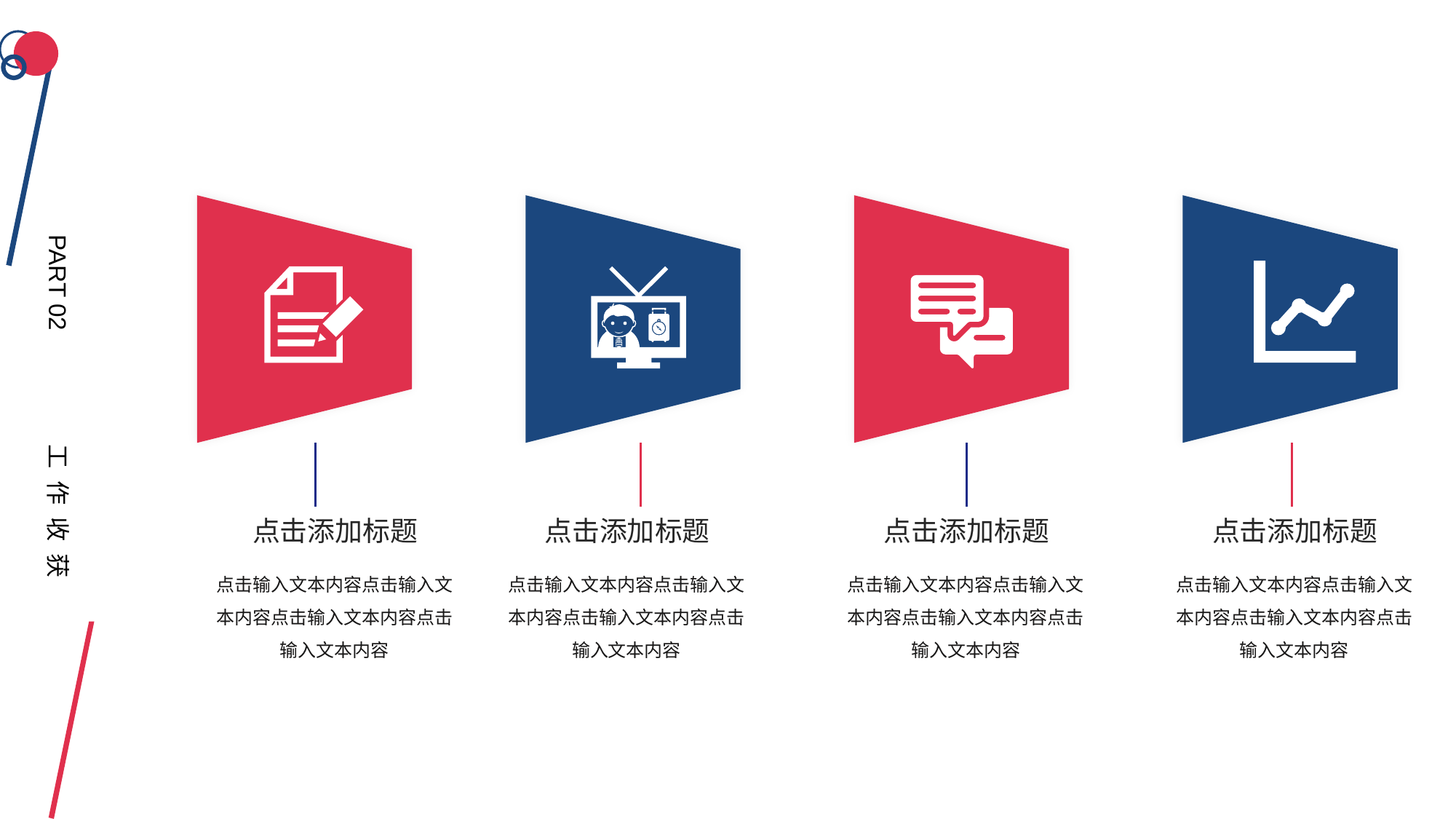

PART 02
工作收获

点击添加标题
点击添加标题
点击添加标题
点击添加标题
点击输入文本内容点击输入文本内容点击输入文本内容点击输入文本内容
点击输入文本内容点击输入文本内容点击输入文本内容点击输入文本内容
点击输入文本内容点击输入文本内容点击输入文本内容点击输入文本内容
点击输入文本内容点击输入文本内容点击输入文本内容点击输入文本内容